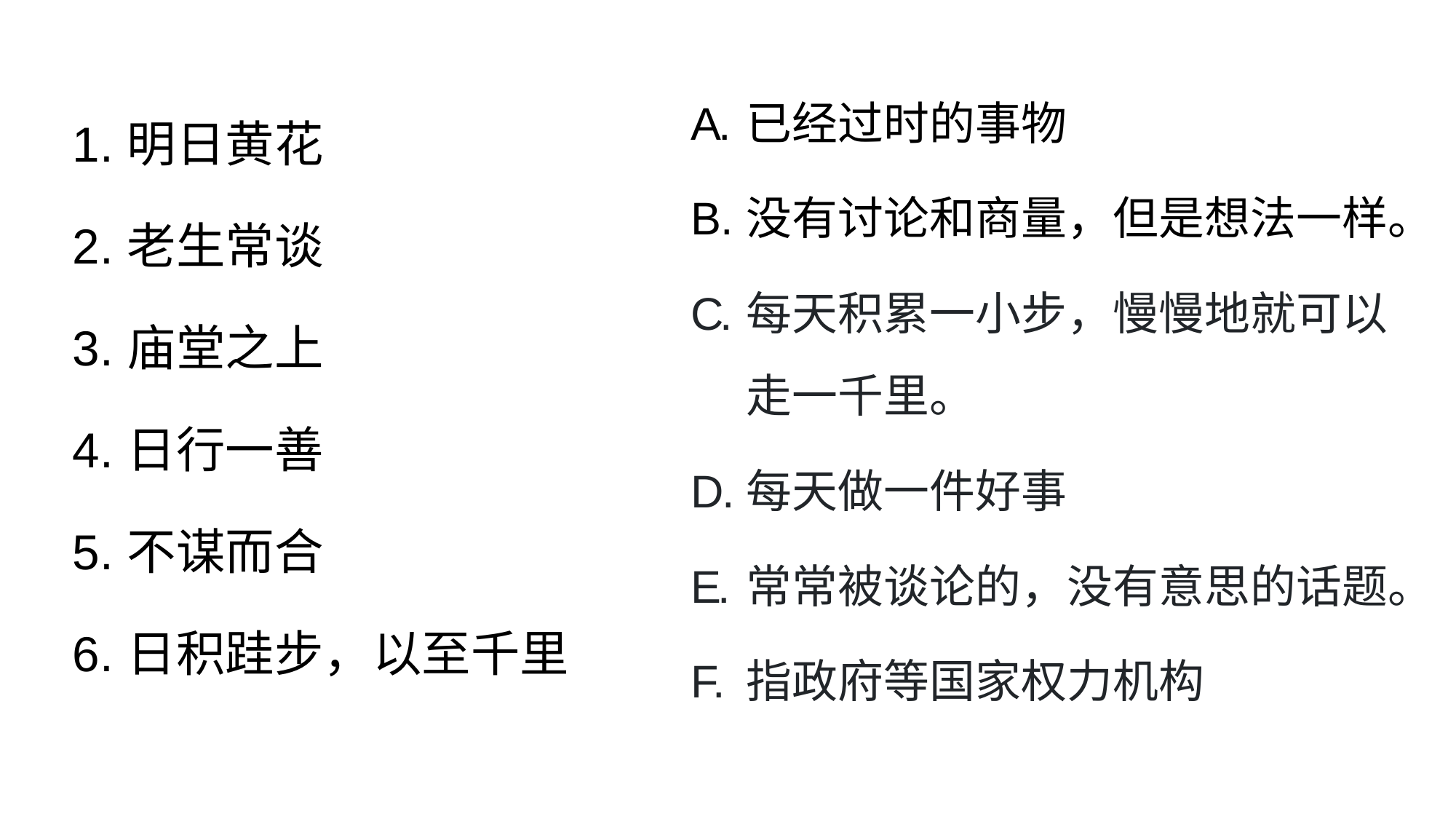

已经过时的事物
没有讨论和商量，但是想法一样。
每天积累一小步，慢慢地就可以走一千里。
每天做一件好事
常常被谈论的，没有意思的话题。
指政府等国家权力机构
明日黄花
老生常谈
庙堂之上
日行一善
不谋而合
日积跬步，以至千里